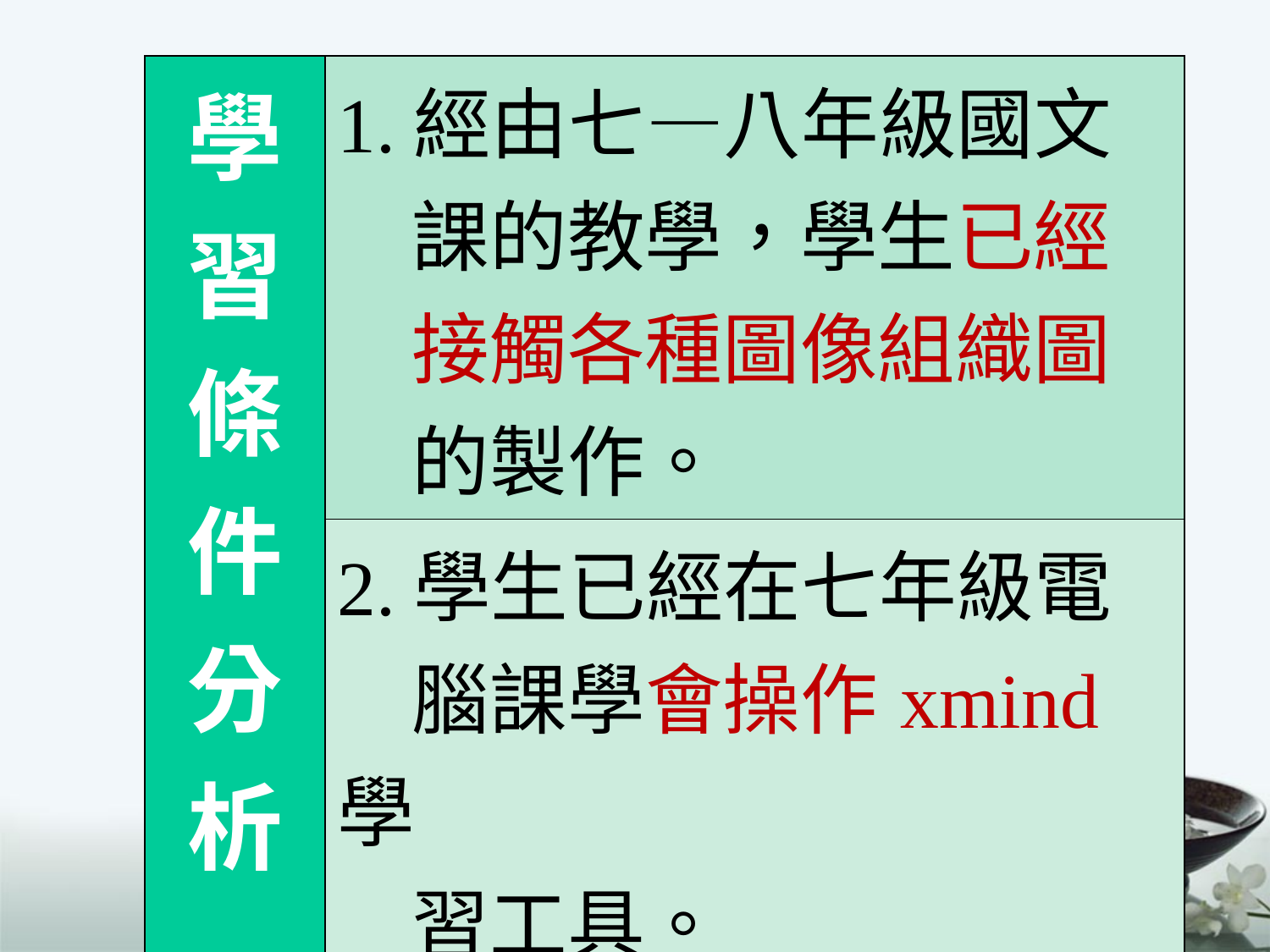

| 學習條件分析 | 1.經由七—八年級國文 課的教學，學生已經 接觸各種圖像組織圖 的製作。 |
| --- | --- |
|  | 2.學生已經在七年級電 腦課學會操作xmind學 習工具。 |